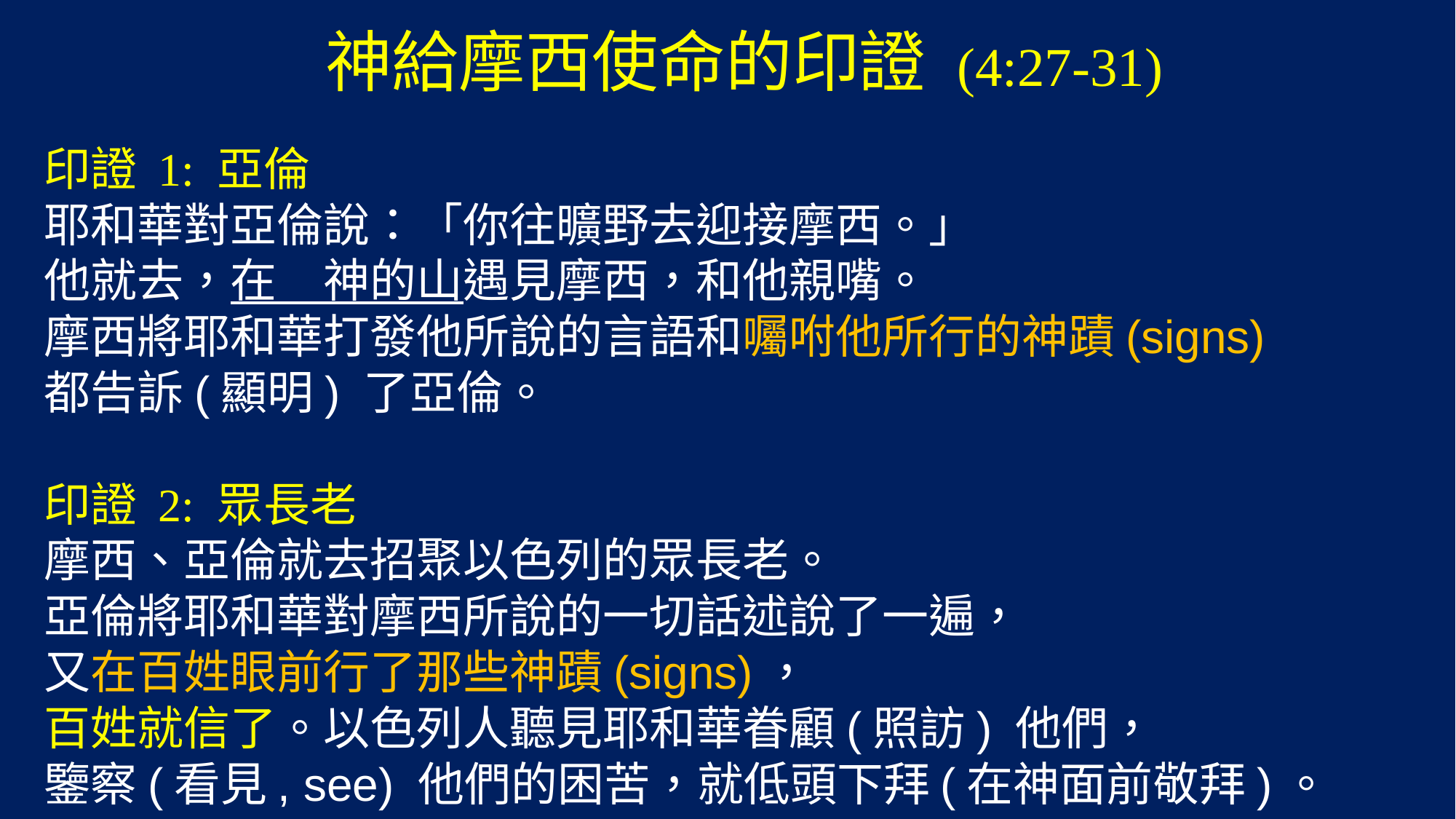

# 神給摩西使命的印證 (4:27-31)
印證 1: 亞倫
耶和華對亞倫說：「你往曠野去迎接摩西。」
他就去，在　神的山遇見摩西，和他親嘴。
摩西將耶和華打發他所說的言語和囑咐他所行的神蹟(signs)
都告訴(顯明) 了亞倫。

印證 2: 眾長老
摩西、亞倫就去招聚以色列的眾長老。
亞倫將耶和華對摩西所說的一切話述說了一遍，
又在百姓眼前行了那些神蹟(signs)，
百姓就信了。以色列人聽見耶和華眷顧(照訪) 他們，
鑒察(看見, see) 他們的困苦，就低頭下拜(在神面前敬拜)。